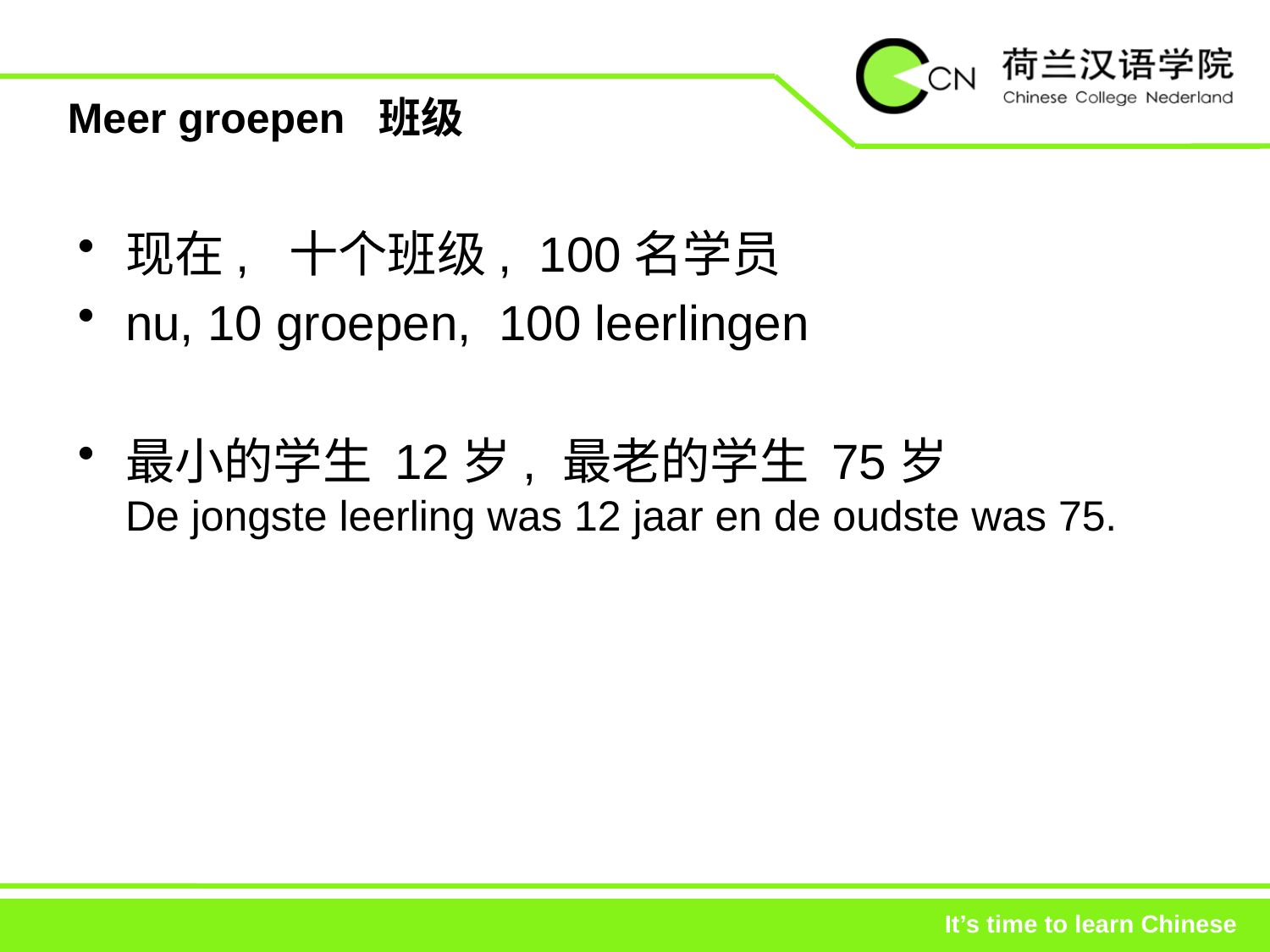

# Meer groepen  班级
现在,  十个班级,  100名学员
nu, 10 groepen,  100 leerlingen

最小的学生 12岁, 最老的学生 75岁
De jongste leerling was 12 jaar en de oudste was 75.

It’s time to learn Chinese